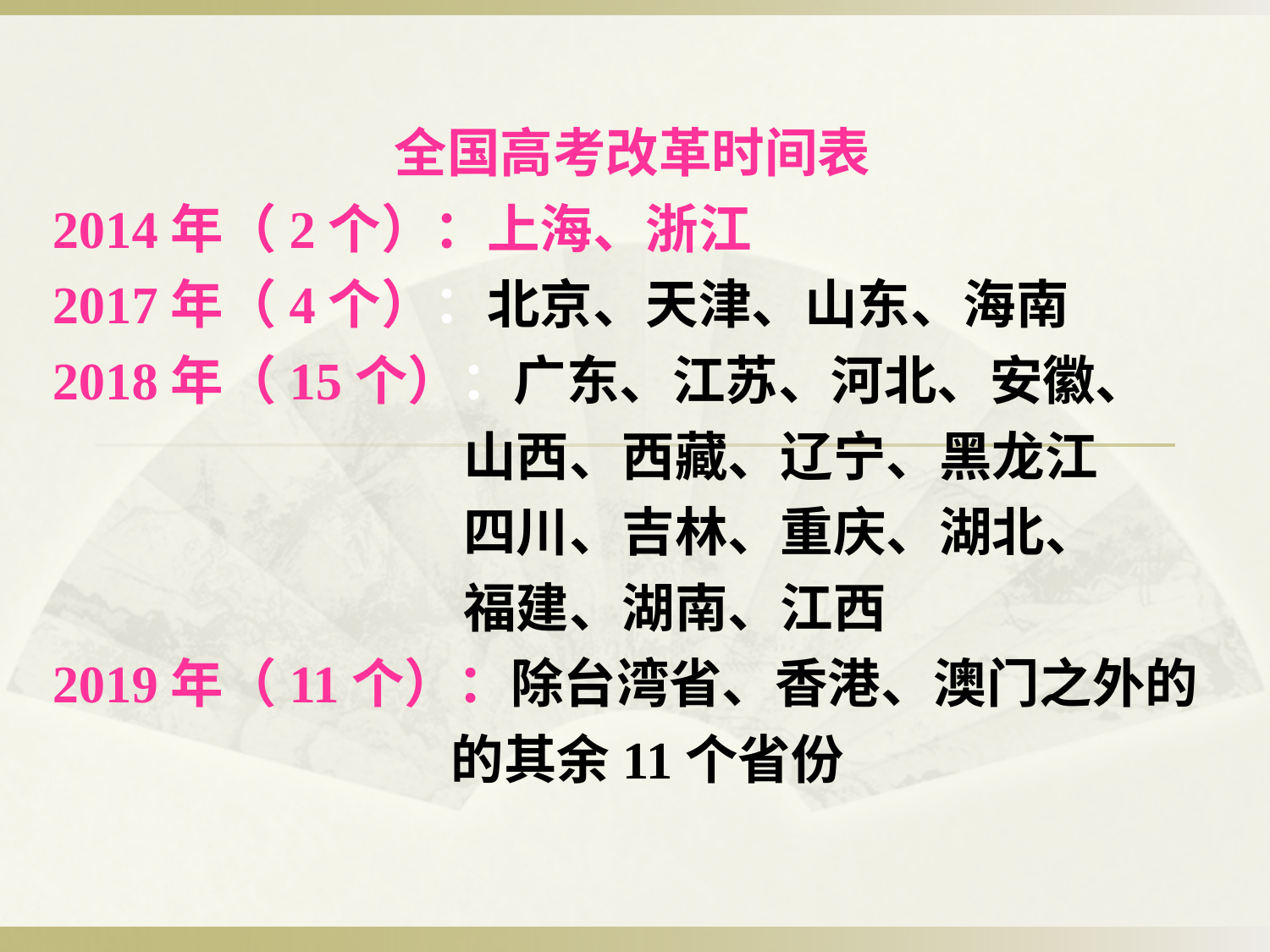

全国高考改革时间表
2014年（2个）：上海、浙江
2017年（4个）：北京、天津、山东、海南
2018年（15个）：广东、江苏、河北、安徽、
                                 山西、西藏、辽宁、黑龙江
                                 四川、吉林、重庆、湖北、
                                 福建、湖南、江西
2019年（11个）：除台湾省、香港、澳门之外的
                                的其余11个省份